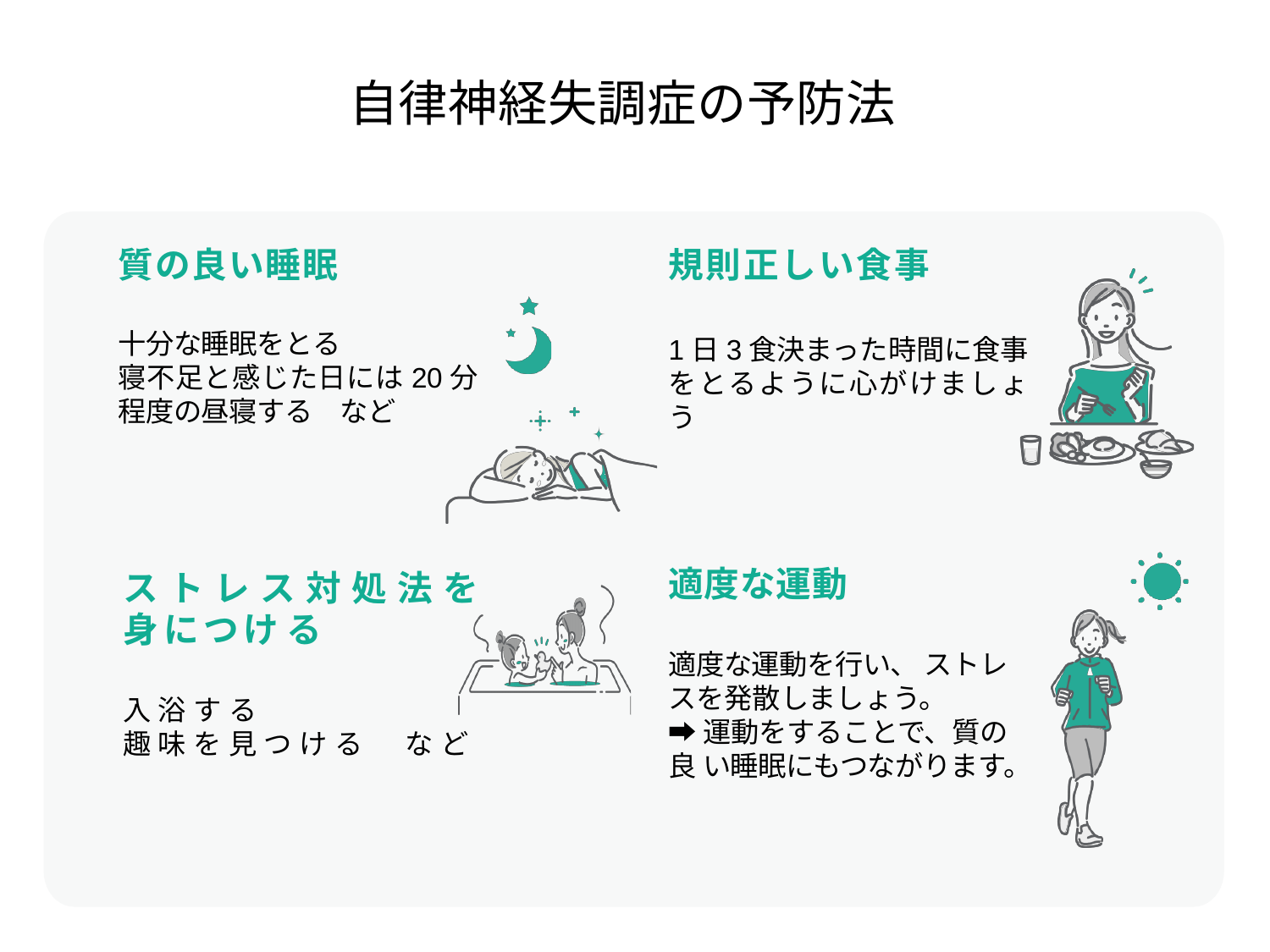

# 自律神経失調症の予防法

質の良い睡眠

十分な睡眠をとる
寝不足と感じた日には20分程度の昼寝する　など
規則正しい食事

1日3食決まった時間に食事をとるように心がけましょ う

適度な運動
適度な運動を行い、 ストレスを発散しましょう。
➡運動をすることで、質の良 い睡眠にもつながります。
ストレス対処法を身につける

入浴する
趣味を見つける　など